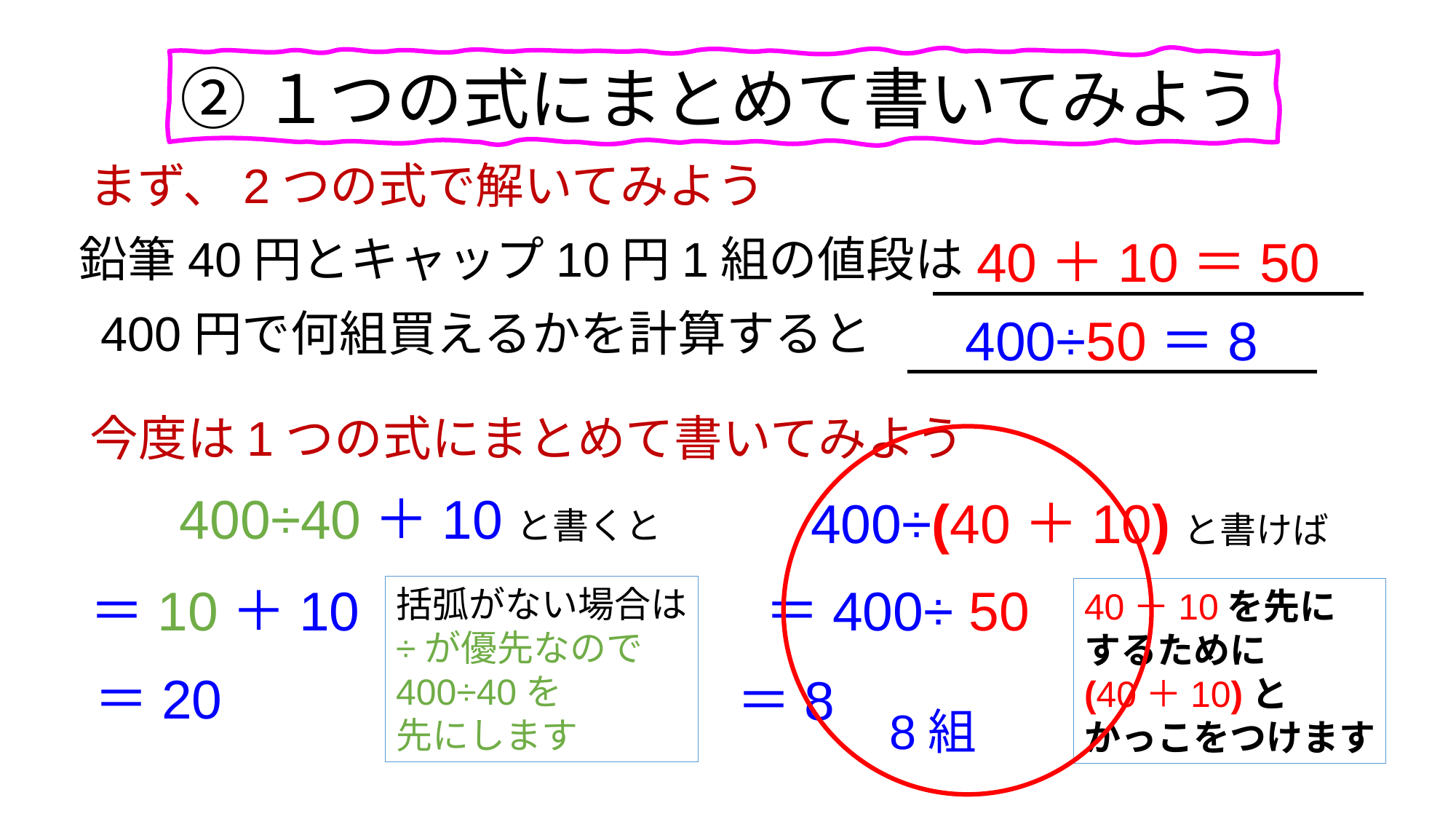

②１つの式にまとめて書いてみよう
まず、2つの式で解いてみよう
40＋10＝50
鉛筆40円とキャップ10円1組の値段は
400円で何組買えるかを計算すると
400÷50＝8
今度は1つの式にまとめて書いてみよう

400÷40＋10と書くと
400÷(40＋10)と書けば
＝10＋10
＝400÷ 50
括弧がない場合は
÷が優先なので
400÷40を
先にします
40＋10を先に
するために
(40＋10)と
かっこをつけます
＝20
＝8
8組